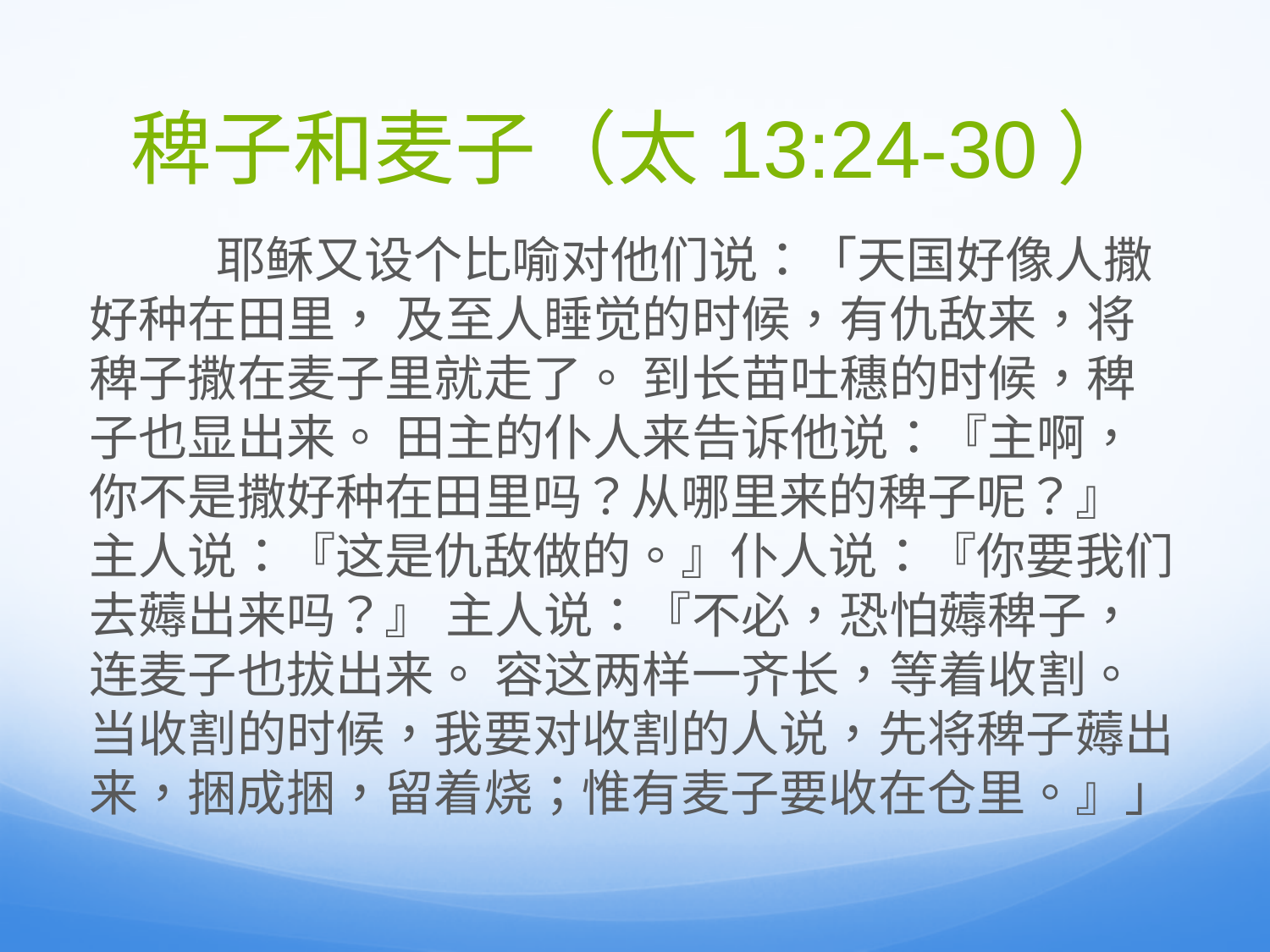

# 稗子和麦子（太13:24-30）
	耶稣又设个比喻对他们说：「天国好像人撒好种在田里， 及至人睡觉的时候，有仇敌来，将稗子撒在麦子里就走了。 到长苗吐穗的时候，稗子也显出来。 田主的仆人来告诉他说：『主啊，你不是撒好种在田里吗？从哪里来的稗子呢？』 主人说：『这是仇敌做的。』仆人说：『你要我们去薅出来吗？』 主人说：『不必，恐怕薅稗子，连麦子也拔出来。 容这两样一齐长，等着收割。当收割的时候，我要对收割的人说，先将稗子薅出来，捆成捆，留着烧；惟有麦子要收在仓里。』」